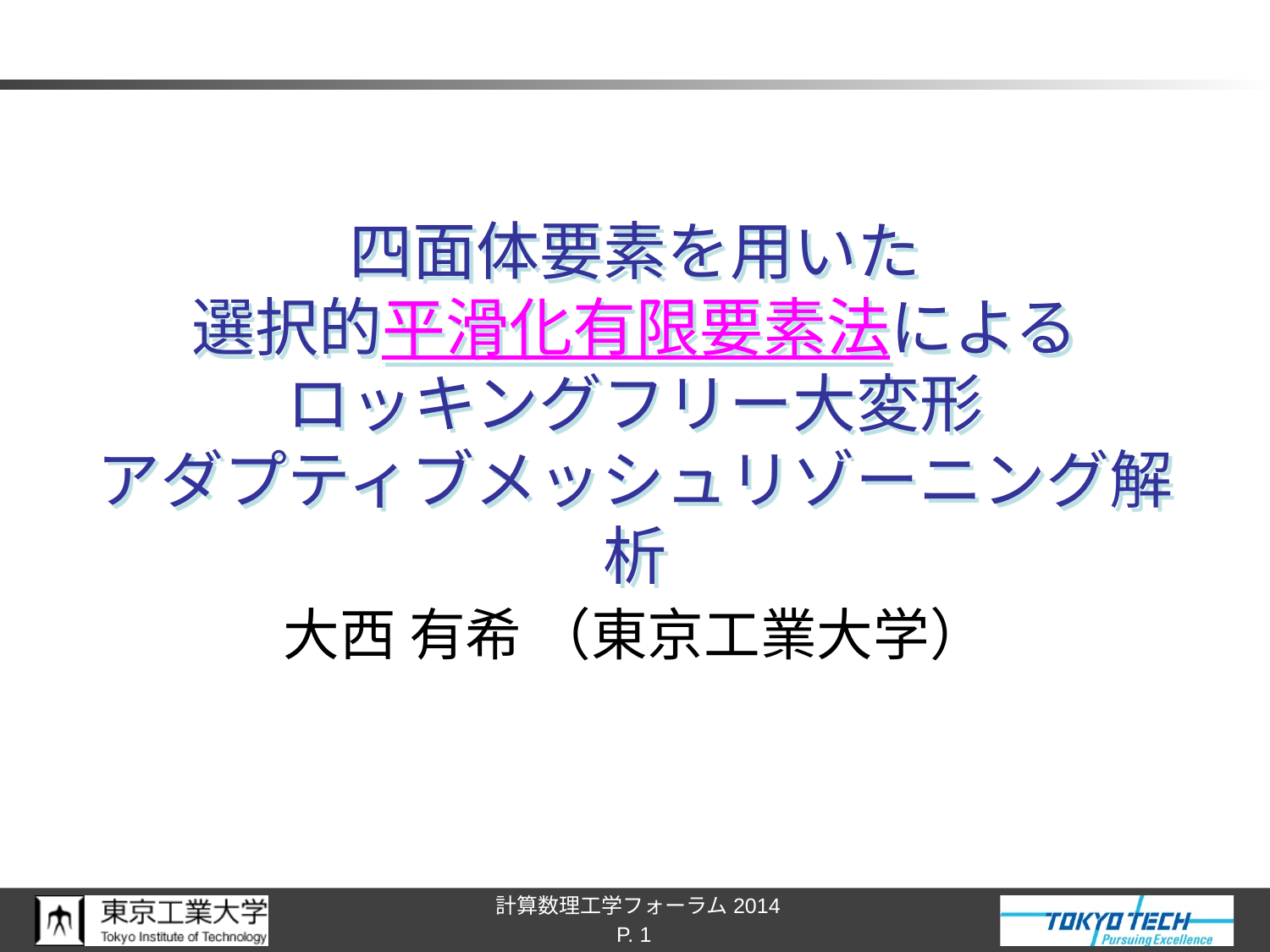

# 四面体要素を用いた 選択的平滑化有限要素法による ロッキングフリー大変形 アダプティブメッシュリゾーニング解析
大西 有希 （東京工業大学）

P. 1